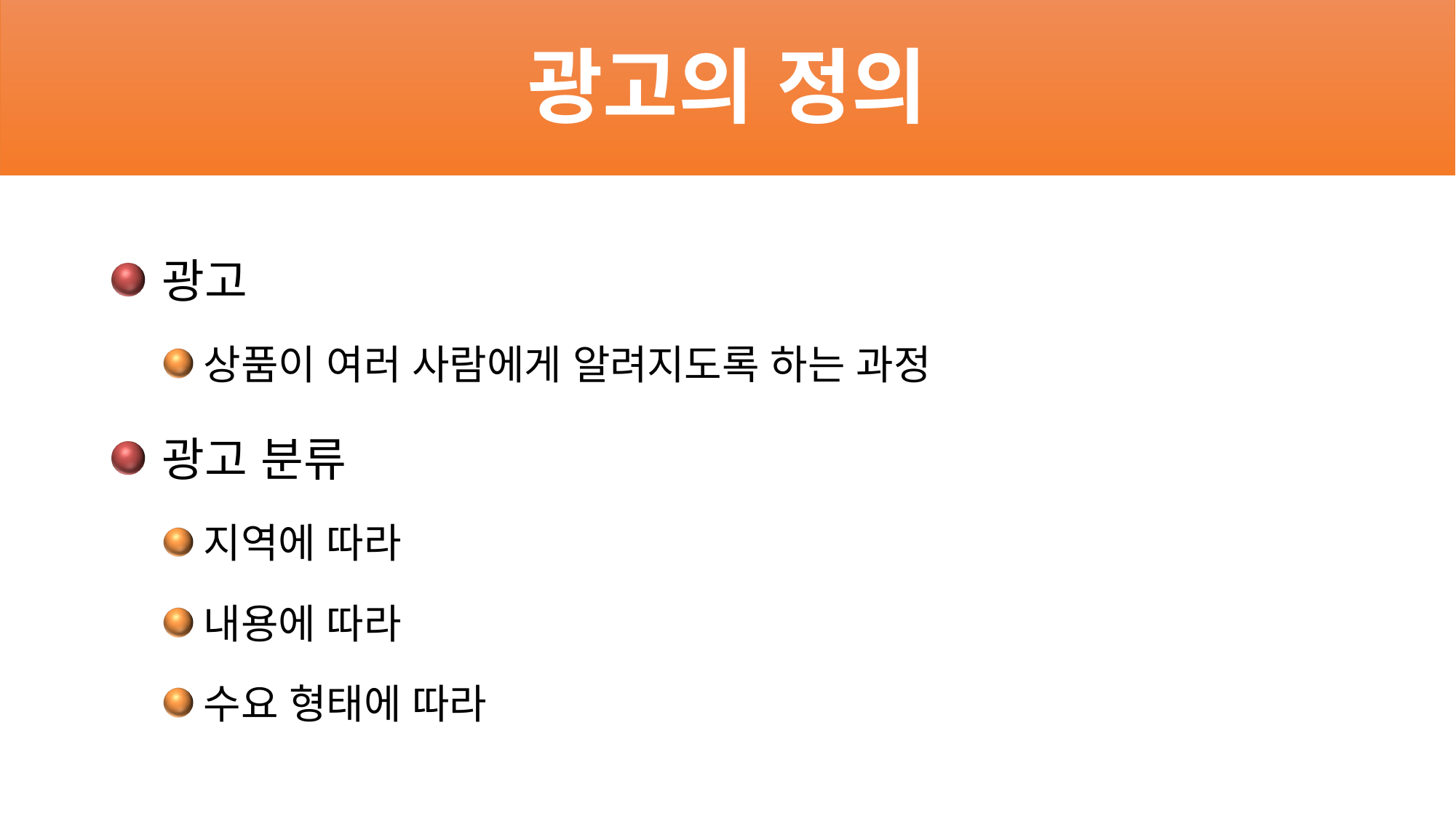

# 광고의 정의
광고
상품이 여러 사람에게 알려지도록 하는 과정
광고 분류
지역에 따라
내용에 따라
수요 형태에 따라